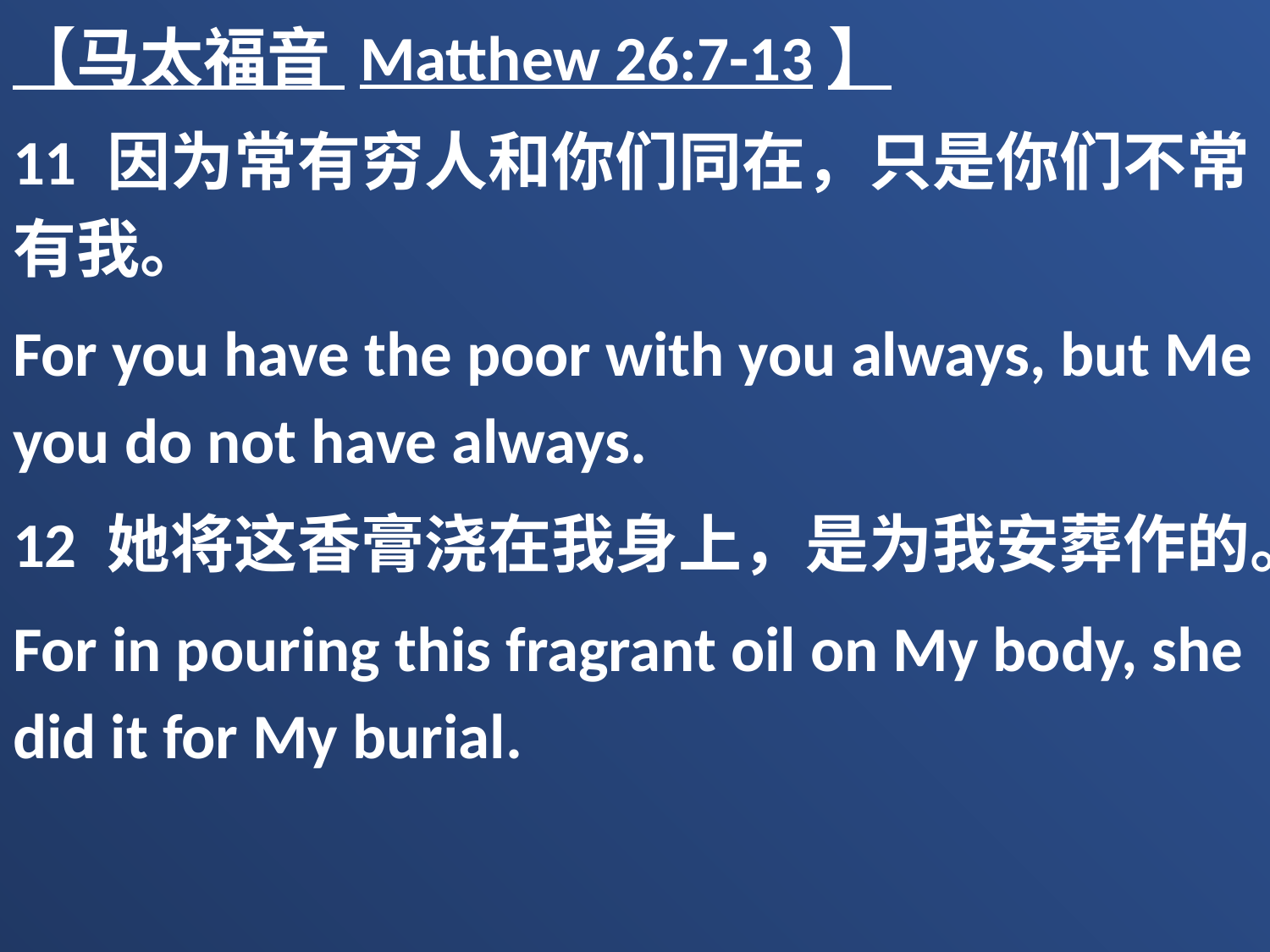

【马太福音 Matthew 26:7-13】
11 因为常有穷人和你们同在，只是你们不常有我。
For you have the poor with you always, but Me you do not have always.
12 她将这香膏浇在我身上，是为我安葬作的。
For in pouring this fragrant oil on My body, she did it for My burial.